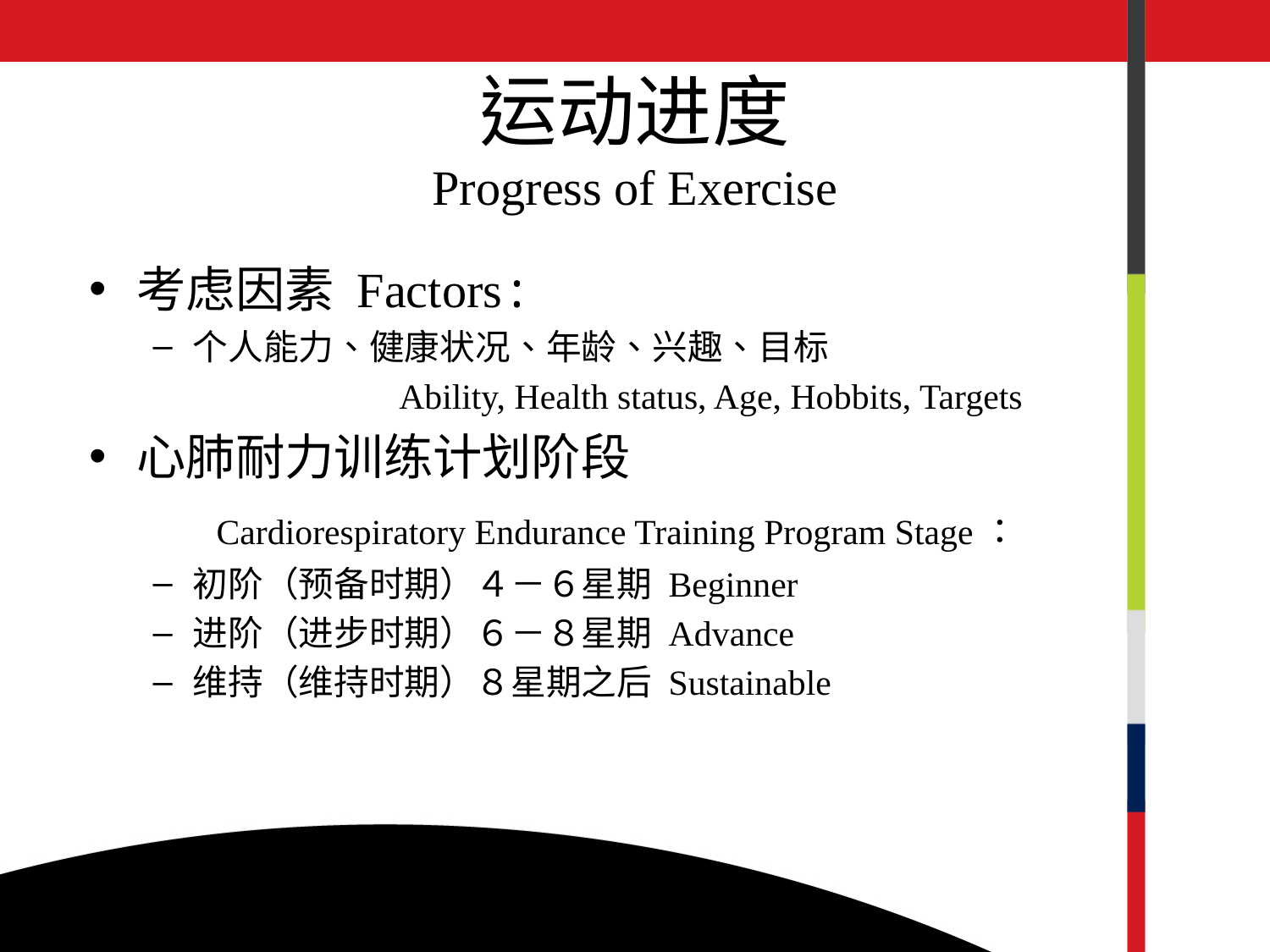

运动进度
Progress of Exercise
考虑因素 Factors:
个人能力、健康状况、年龄、兴趣、目标
		Ability, Health status, Age, Hobbits, Targets
心肺耐力训练计划阶段
	Cardiorespiratory Endurance Training Program Stage：
初阶（预备时期）４－６星期 Beginner
进阶（进步时期）６－８星期 Advance
维持（维持时期）８星期之后 Sustainable